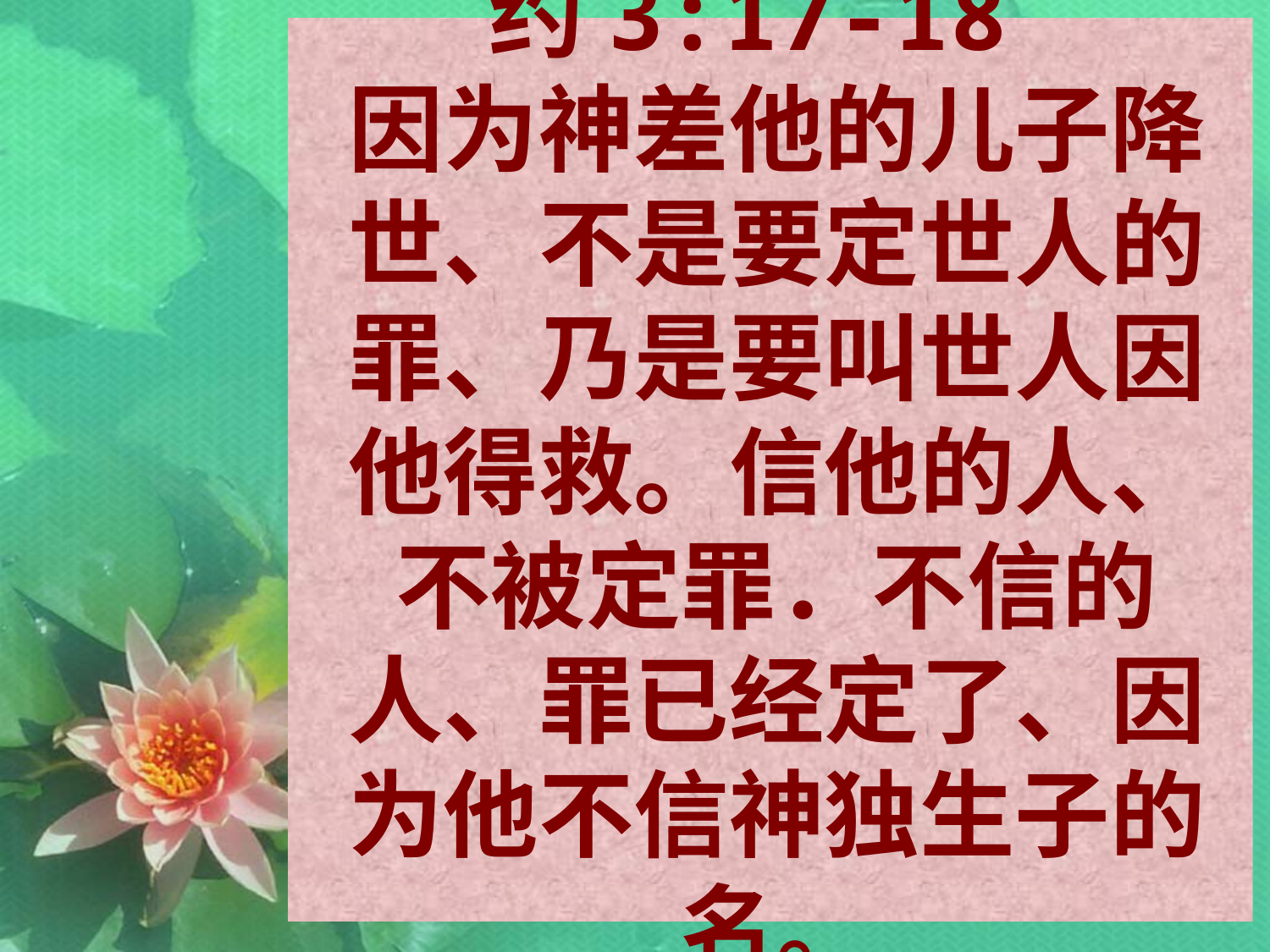

约3:17-18
因为神差他的儿子降世、不是要定世人的罪、乃是要叫世人因他得救。信他的人、不被定罪．不信的人、罪已经定了、因为他不信神独生子的名。